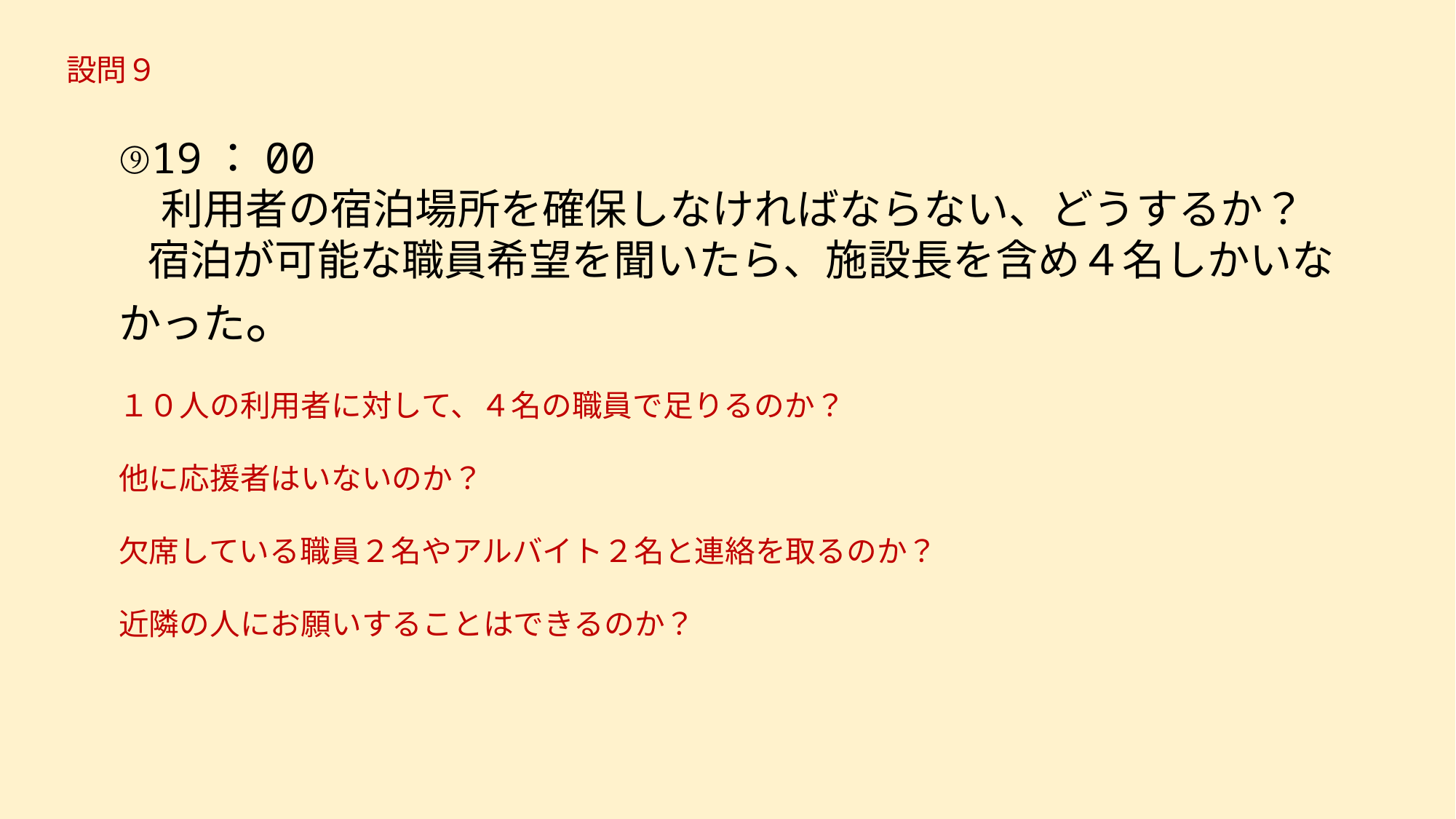

設問９
⑨19：00
　利用者の宿泊場所を確保しなければならない、どうするか？
  宿泊が可能な職員希望を聞いたら、施設長を含め４名しかいなかった。

１０人の利用者に対して、４名の職員で足りるのか？

他に応援者はいないのか？

欠席している職員２名やアルバイト２名と連絡を取るのか？

近隣の人にお願いすることはできるのか？